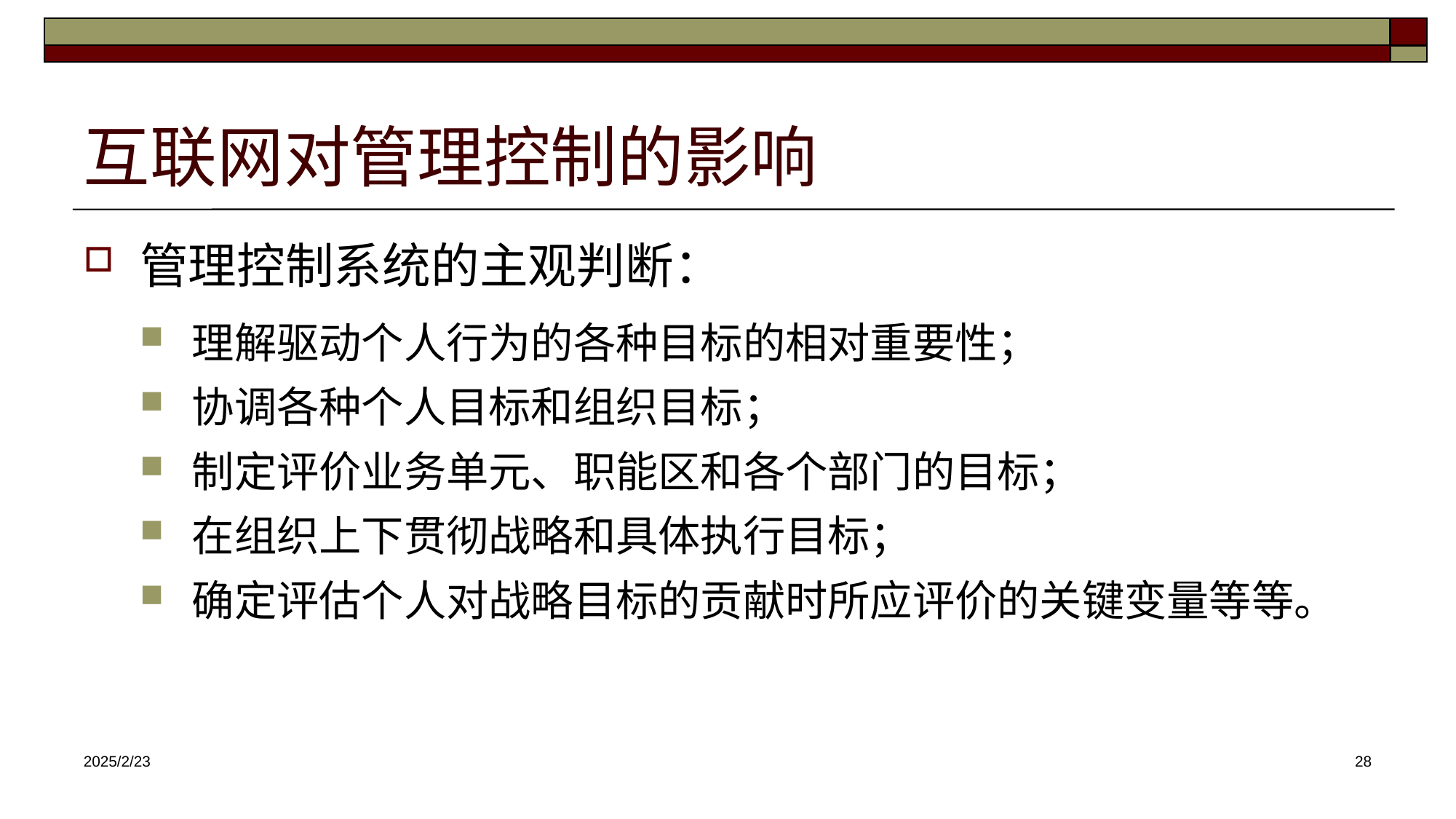

# 互联网对管理控制的影响
管理控制系统的主观判断：
理解驱动个人行为的各种目标的相对重要性；
协调各种个人目标和组织目标；
制定评价业务单元、职能区和各个部门的目标；
在组织上下贯彻战略和具体执行目标；
确定评估个人对战略目标的贡献时所应评价的关键变量等等。
2025/2/23
28